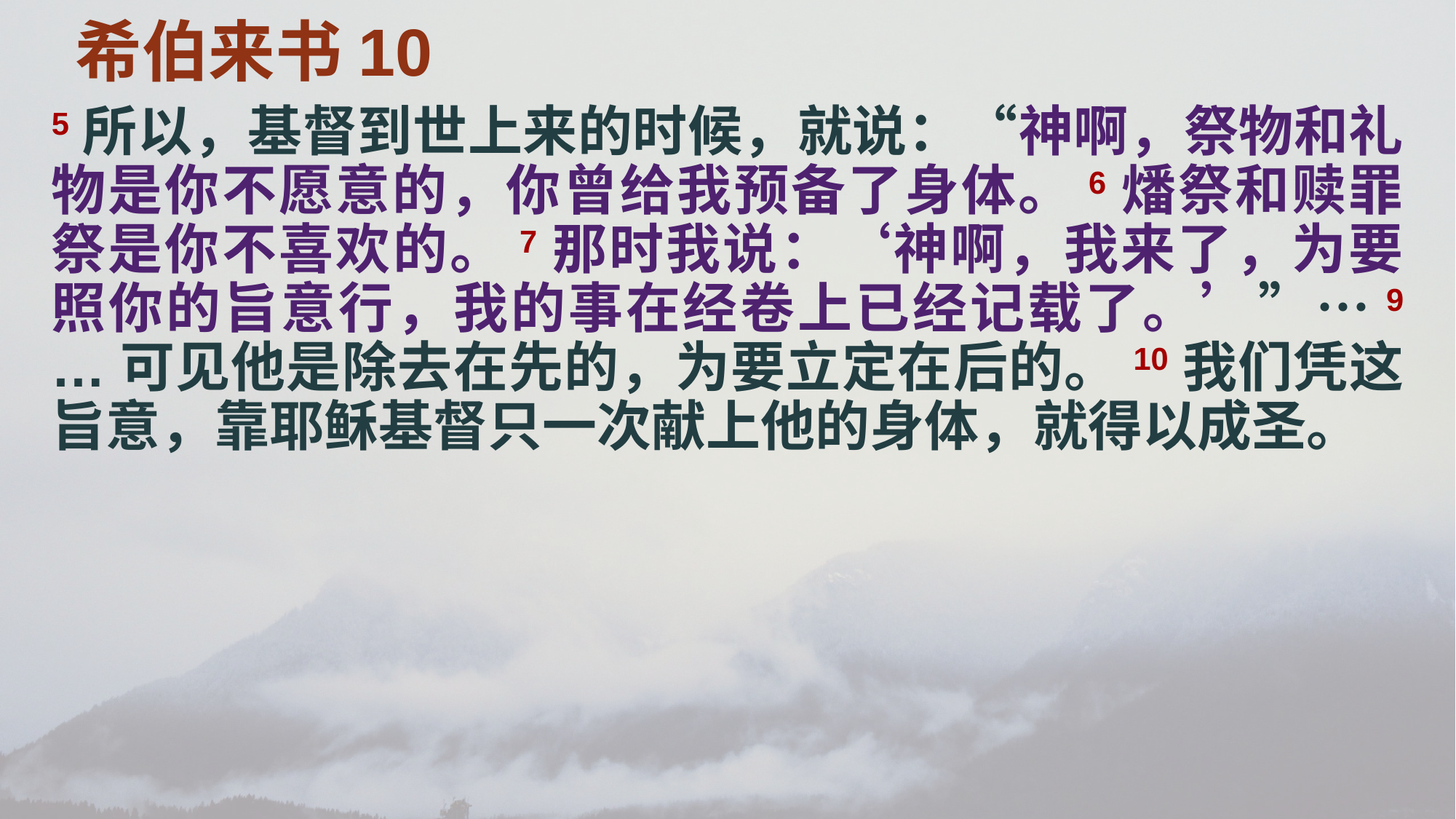

希伯来书10
5所以，基督到世上来的时候，就说：“神啊，祭物和礼物是你不愿意的，你曾给我预备了身体。6燔祭和赎罪祭是你不喜欢的。7那时我说：‘神啊，我来了，为要照你的旨意行，我的事在经卷上已经记载了。’”…9 …可见他是除去在先的，为要立定在后的。10我们凭这旨意，靠耶稣基督只一次献上他的身体，就得以成圣。